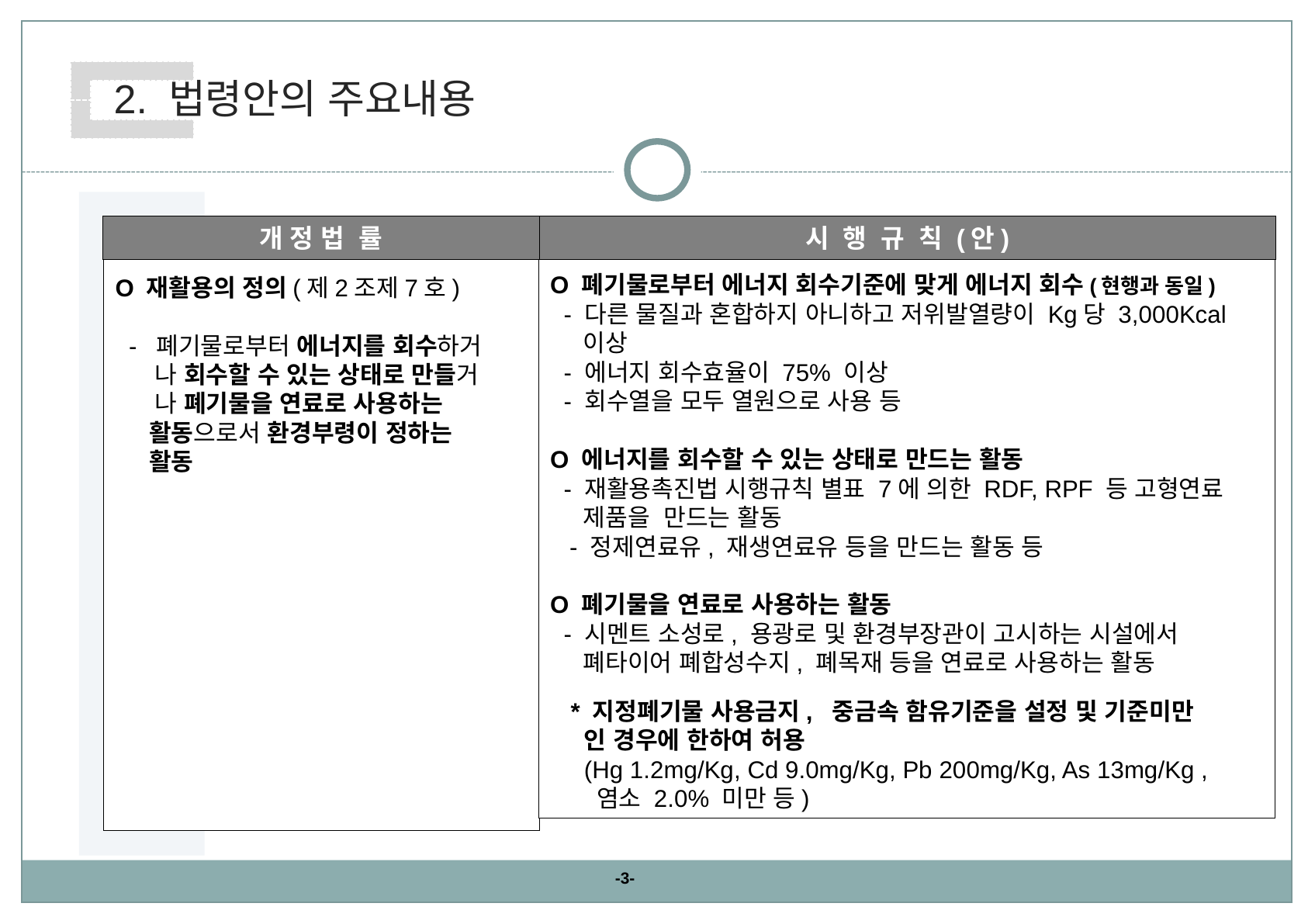

2. 법령안의 주요내용

개 정 법  률
시  행  규  칙 (안)

O 폐기물로부터 에너지 회수기준에 맞게 에너지 회수(현행과 동일)
  - 다른 물질과 혼합하지 아니하고 저위발열량이 Kg당 3,000Kcal
    이상
  - 에너지 회수효율이 75% 이상
  - 회수열을 모두 열원으로 사용 등

O 에너지를 회수할 수 있는 상태로 만드는 활동
  - 재활용촉진법 시행규칙 별표 7에 의한 RDF, RPF 등 고형연료
    제품을  만드는 활동
  - 정제연료유, 재생연료유 등을 만드는 활동 등

O 폐기물을 연료로 사용하는 활동
  - 시멘트 소성로, 용광로 및 환경부장관이 고시하는 시설에서
    폐타이어 폐합성수지, 폐목재 등을 연료로 사용하는 활동

   * 지정폐기물 사용금지,  중금속 함유기준을 설정 및 기준미만
     인 경우에 한하여 허용
     (Hg 1.2mg/Kg, Cd 9.0mg/Kg, Pb 200mg/Kg, As 13mg/Kg ,
      염소 2.0% 미만 등)

O 재활용의 정의(제2조제7호)

  -  폐기물로부터 에너지를 회수하거
     나 회수할 수 있는 상태로 만들거
     나 폐기물을 연료로 사용하는
     활동으로서 환경부령이 정하는
     활동

-3-